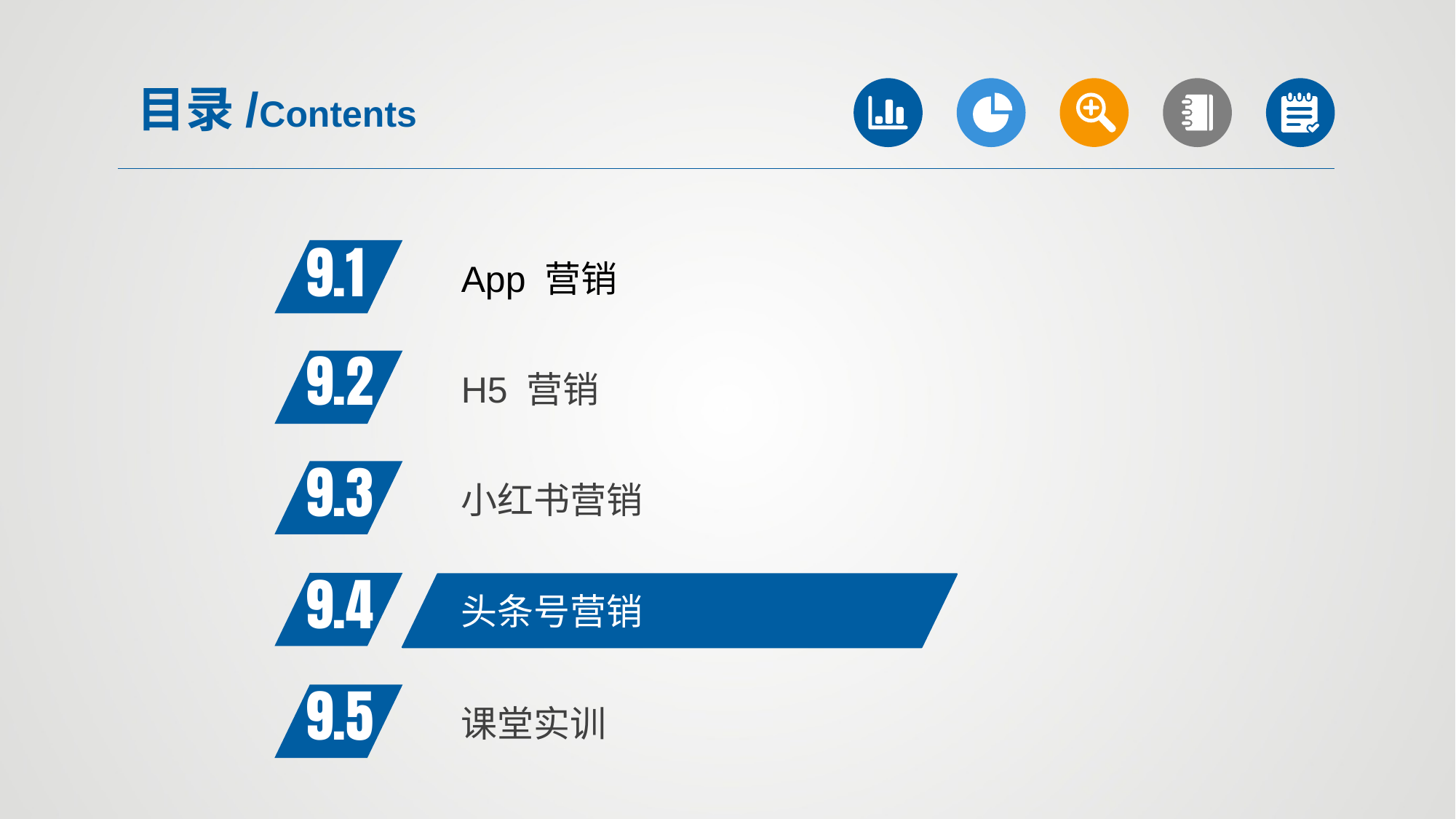

目录/Contents

9.1

App 营销
9.2

H5 营销
9.3

小红书营销
9.4

头条号营销
9.5

课堂实训